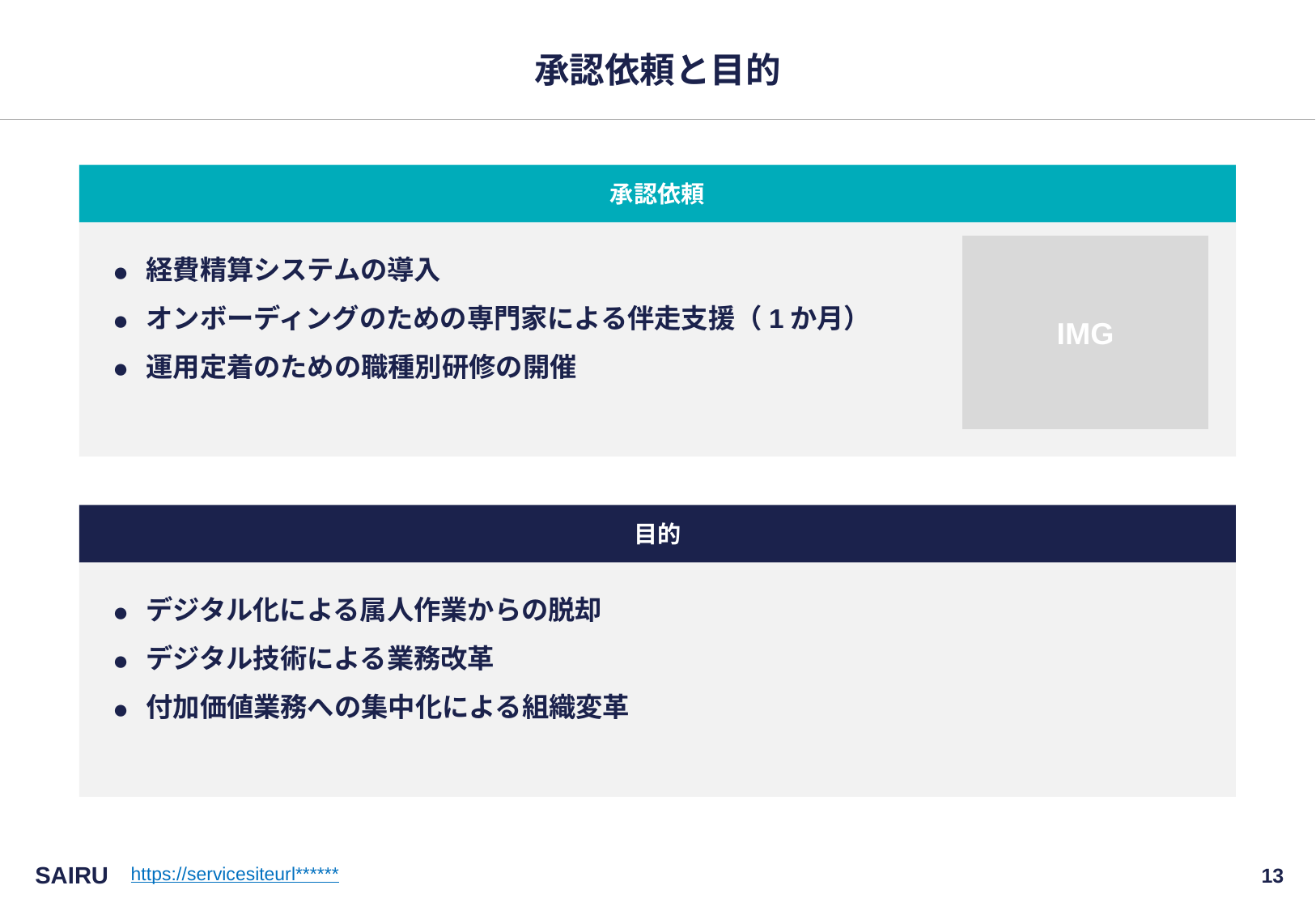

# 承認依頼と目的
承認依頼
経費精算システムの導入
オンボーディングのための専門家による伴走支援（1か月）
運用定着のための職種別研修の開催
IMG
目的
デジタル化による属人作業からの脱却
デジタル技術による業務改革
付加価値業務への集中化による組織変革
SAIRU
13
https://servicesiteurl******